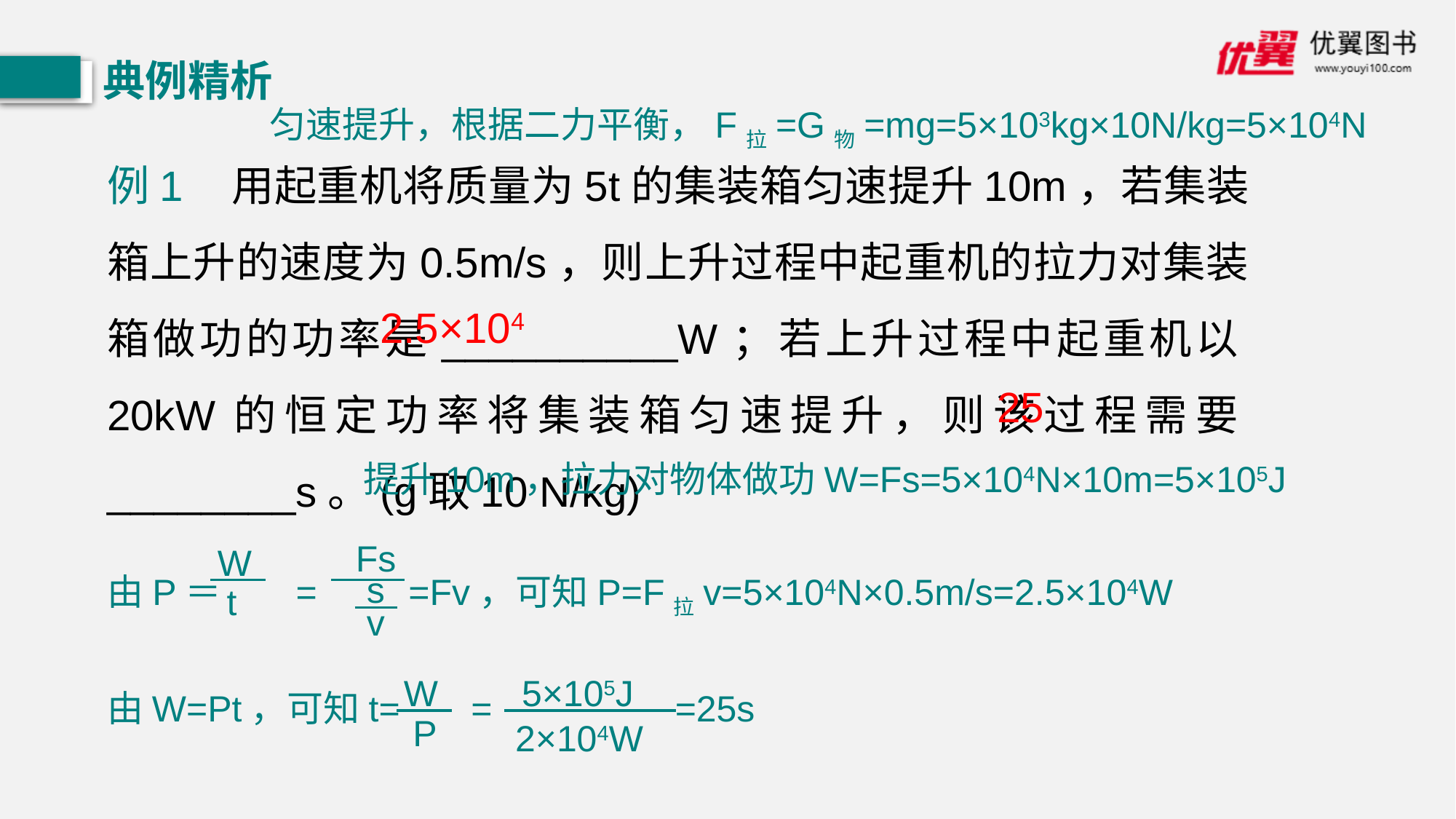

典例精析

匀速提升，根据二力平衡，F拉=G物=mg=5×103kg×10N/kg=5×104N
例1   用起重机将质量为5t的集装箱匀速提升10m，若集装箱上升的速度为0.5m/s，则上升过程中起重机的拉力对集装箱做功的功率是__________W；若上升过程中起重机以20kW的恒定功率将集装箱匀速提升，则该过程需要________s。(g取10 N/kg)
2.5×104
25
提升10m，拉力对物体做功W=Fs=5×104N×10m=5×105J
Fs
W
t
由P＝        =         =Fv，可知P=F拉v=5×104N×0.5m/s=2.5×104W

s
v
W
5×105J
由W=Pt，可知t=       =                  =25s
P
2×104W